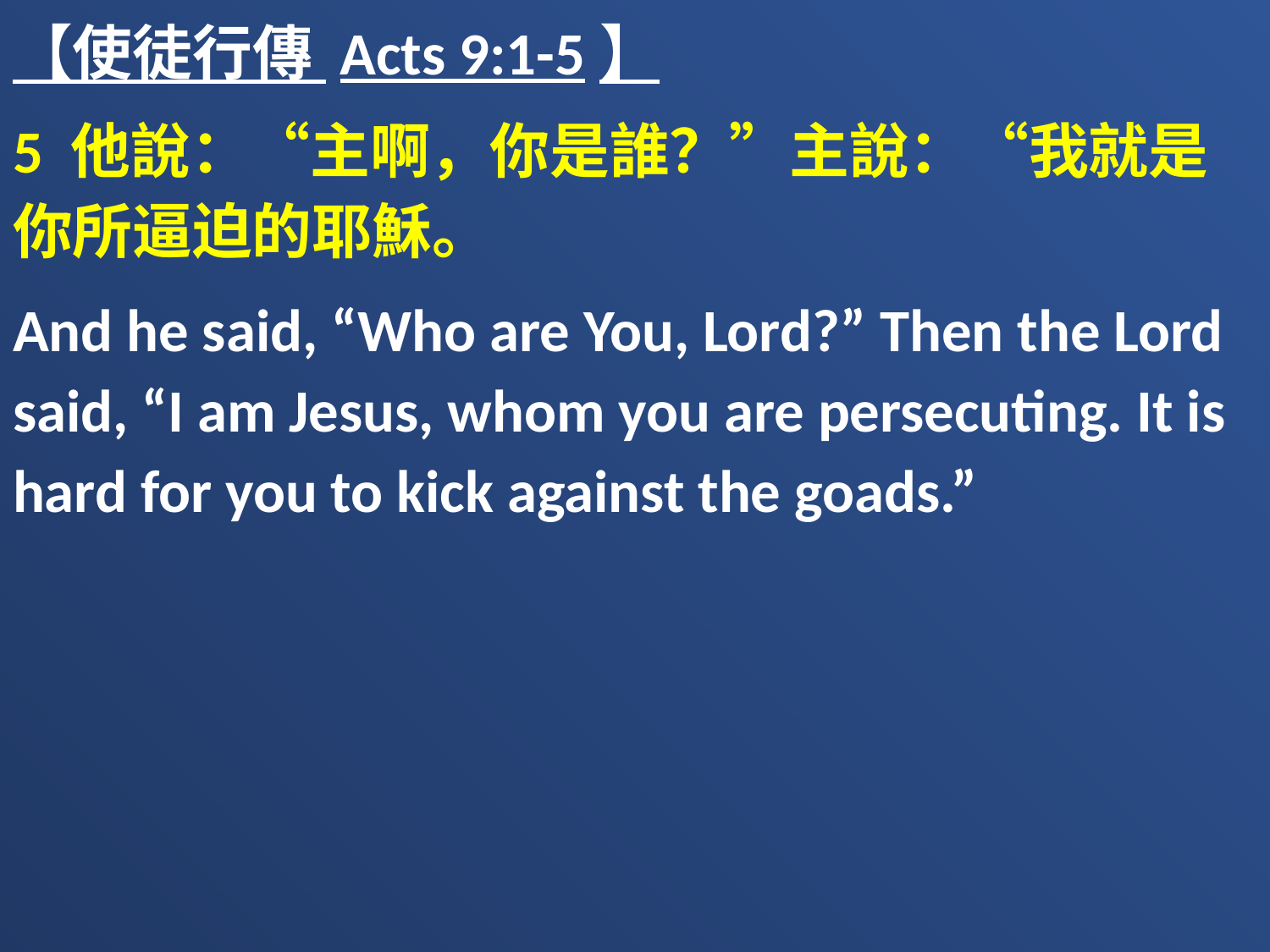

【使徒行傳 Acts 9:1-5】
5 他說：“主啊，你是誰？”主說：“我就是你所逼迫的耶穌。
And he said, “Who are You, Lord?” Then the Lord said, “I am Jesus, whom you are persecuting. It is hard for you to kick against the goads.”